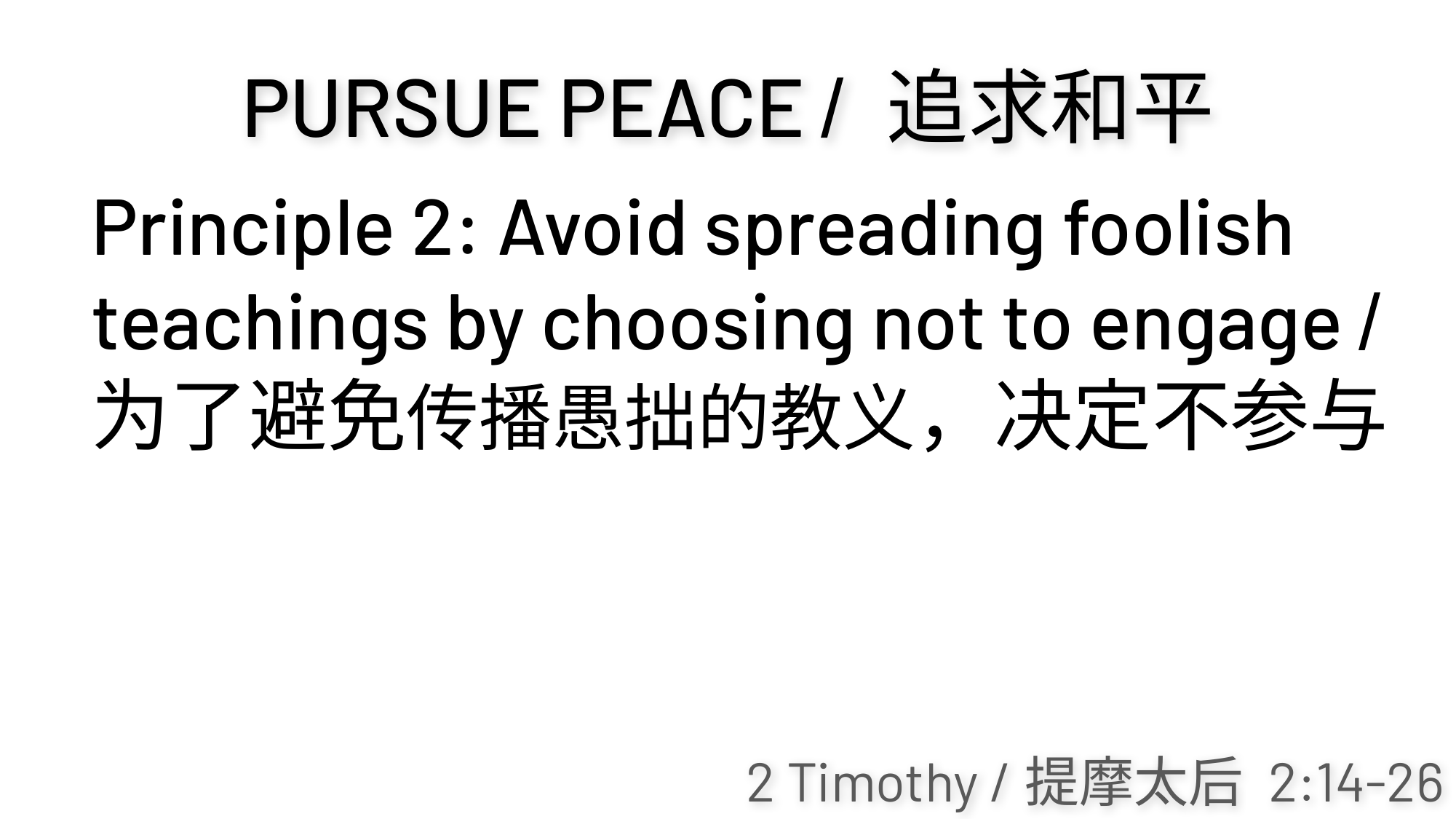

PURSUE PEACE / 追求和平
Principle 2: Avoid spreading foolish teachings by choosing not to engage / 为了避免传播愚拙的教义，决定不参与
2 Timothy /提摩太后 2:14-26